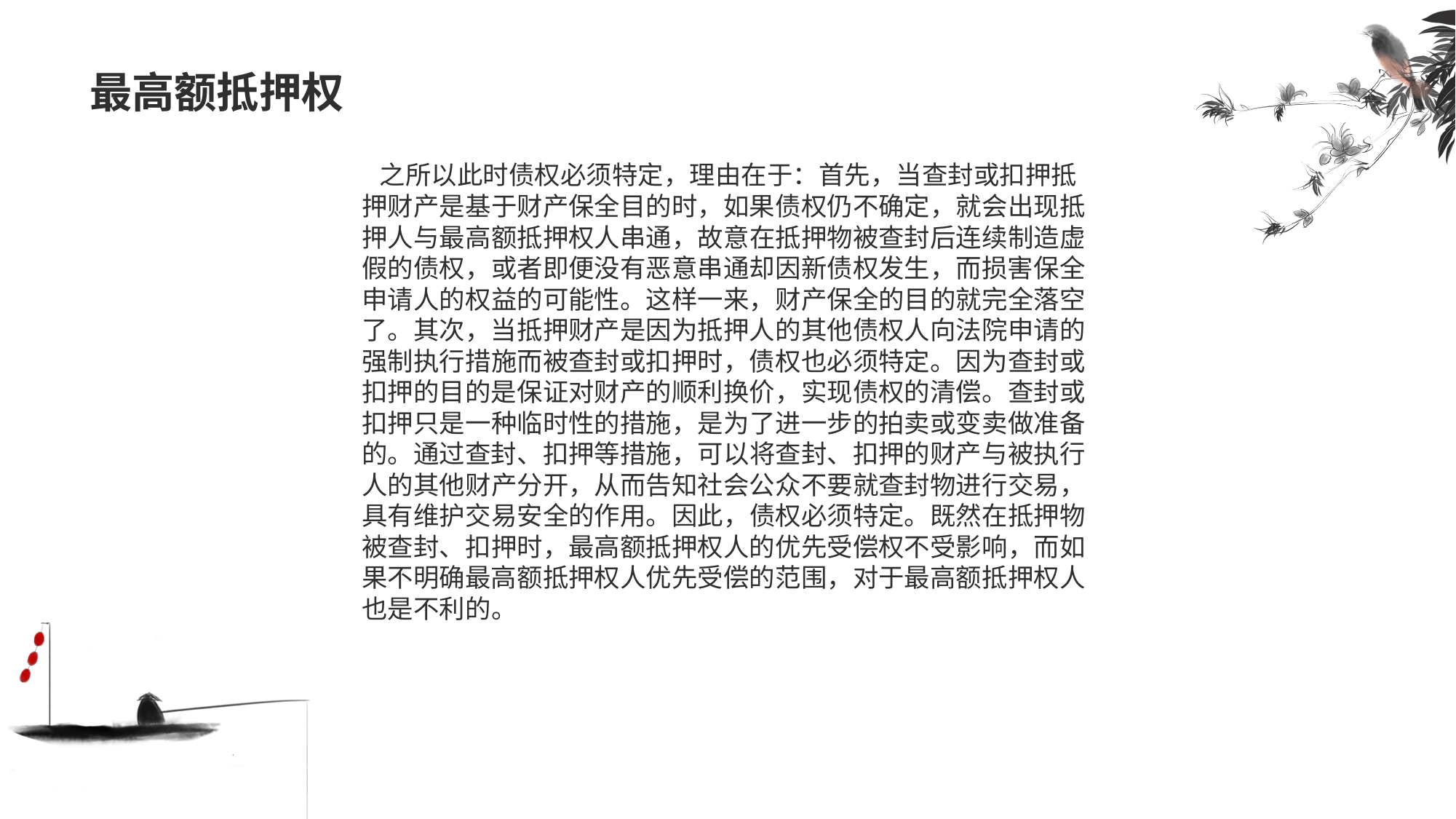

# 最高额抵押权

  之所以此时债权必须特定，理由在于：首先，当查封或扣押抵押财产是基于财产保全目的时，如果债权仍不确定，就会出现抵押人与最高额抵押权人串通，故意在抵押物被查封后连续制造虚假的债权，或者即便没有恶意串通却因新债权发生，而损害保全申请人的权益的可能性。这样一来，财产保全的目的就完全落空了。其次，当抵押财产是因为抵押人的其他债权人向法院申请的强制执行措施而被查封或扣押时，债权也必须特定。因为查封或扣押的目的是保证对财产的顺利换价，实现债权的清偿。查封或扣押只是一种临时性的措施，是为了进一步的拍卖或变卖做准备的。通过查封、扣押等措施，可以将查封、扣押的财产与被执行人的其他财产分开，从而告知社会公众不要就查封物进行交易，具有维护交易安全的作用。因此，债权必须特定。既然在抵押物被查封、扣押时，最高额抵押权人的优先受偿权不受影响，而如果不明确最高额抵押权人优先受偿的范围，对于最高额抵押权人也是不利的。
195